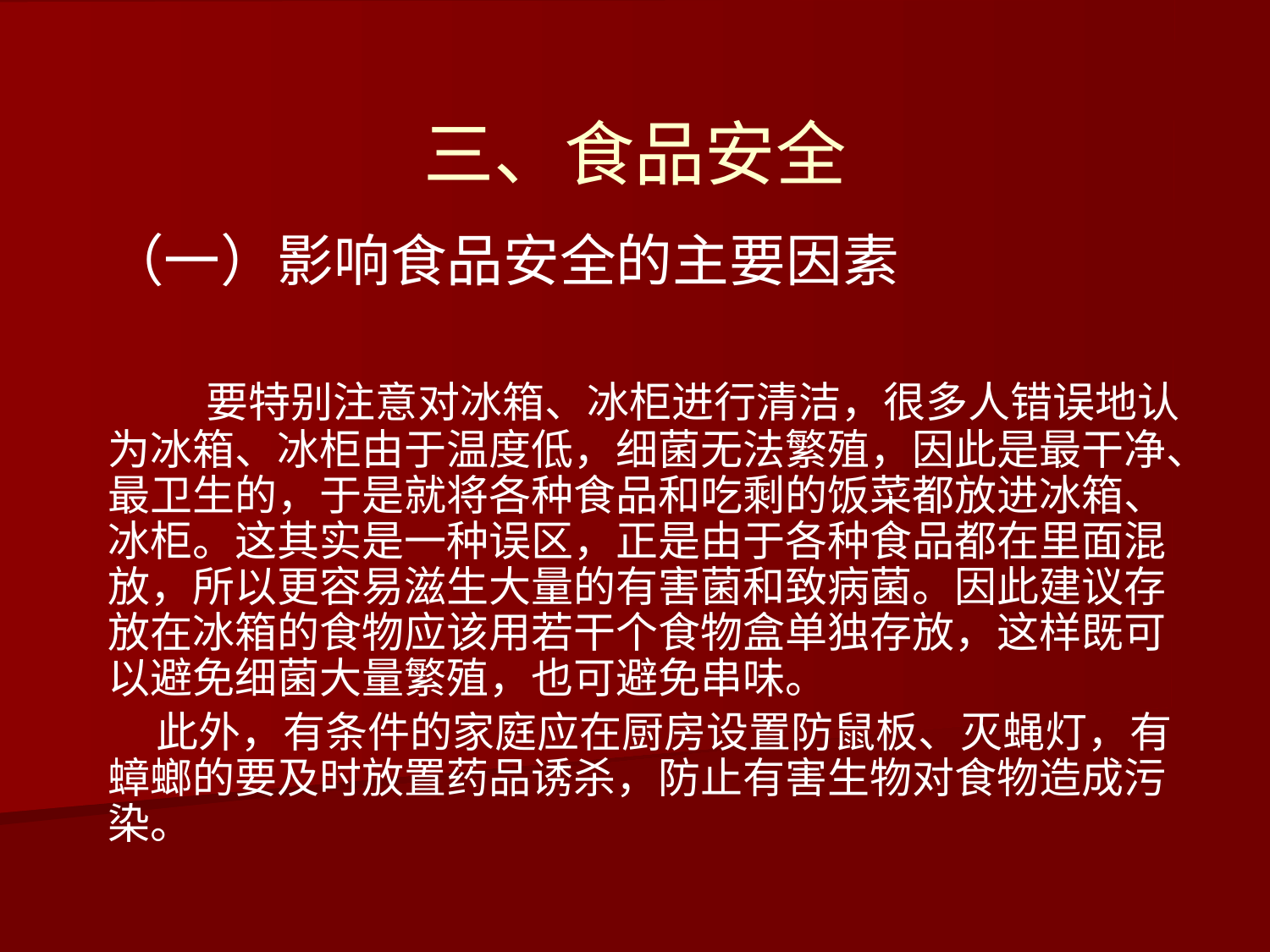

# 三、食品安全
（一）影响食品安全的主要因素

　　要特别注意对冰箱、冰柜进行清洁，很多人错误地认为冰箱、冰柜由于温度低，细菌无法繁殖，因此是最干净、最卫生的，于是就将各种食品和吃剩的饭菜都放进冰箱、冰柜。这其实是一种误区，正是由于各种食品都在里面混放，所以更容易滋生大量的有害菌和致病菌。因此建议存放在冰箱的食物应该用若干个食物盒单独存放，这样既可以避免细菌大量繁殖，也可避免串味。
    此外，有条件的家庭应在厨房设置防鼠板、灭蝇灯，有蟑螂的要及时放置药品诱杀，防止有害生物对食物造成污染。
43